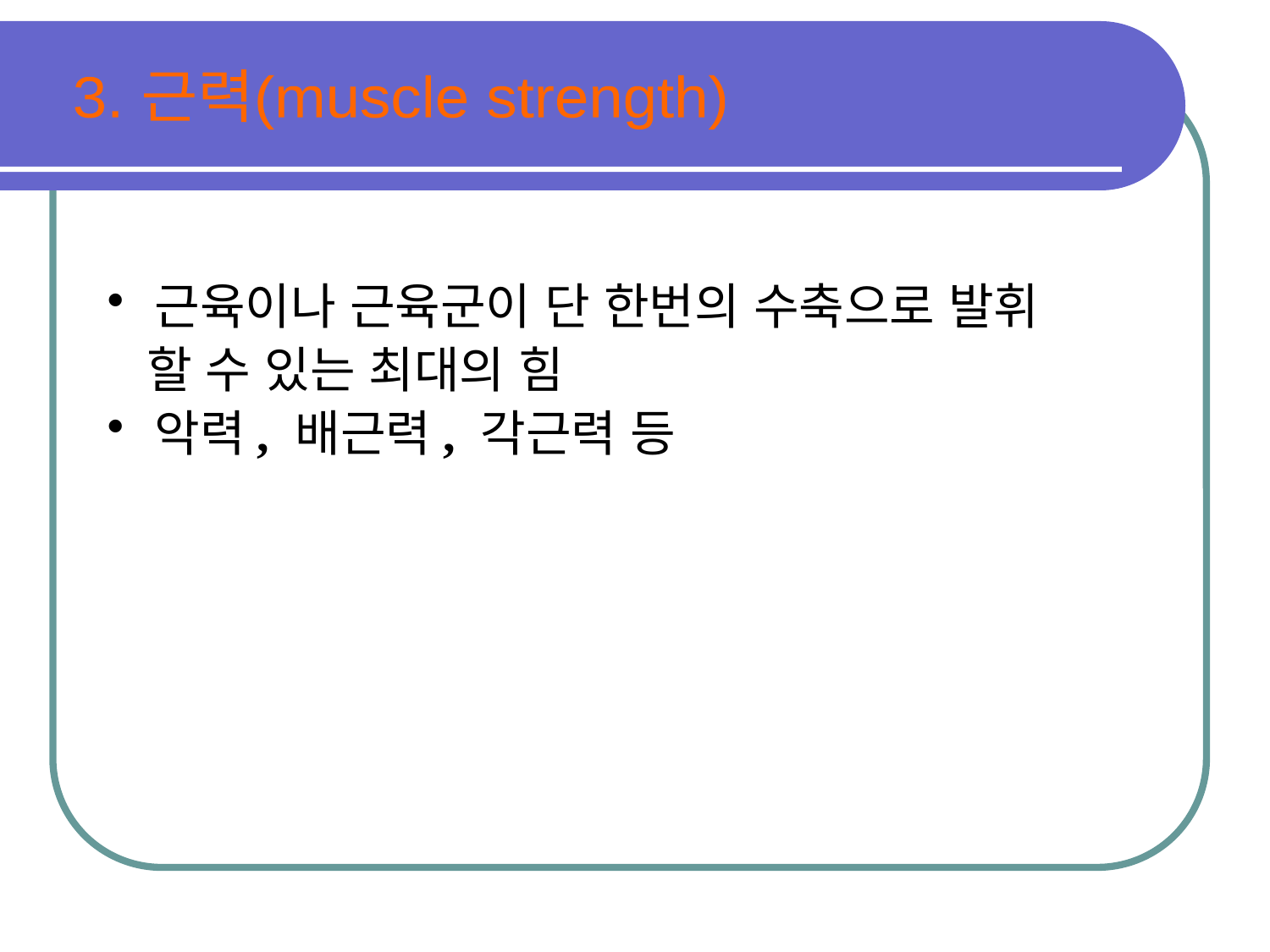

3. 근력(muscle strength)
근육이나 근육군이 단 한번의 수축으로 발휘
  할 수 있는 최대의 힘
악력, 배근력, 각근력 등